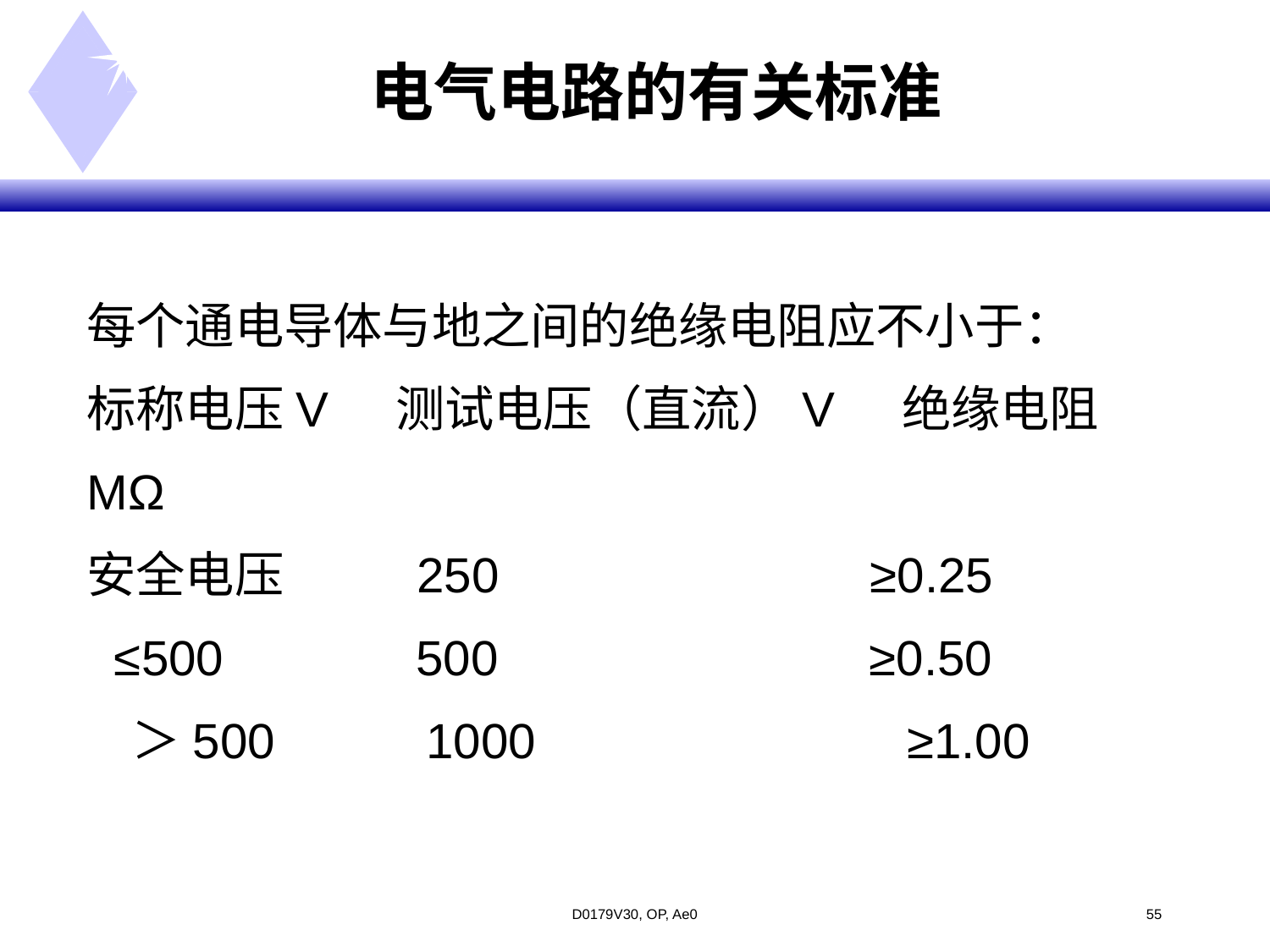

# 电气电路的有关标准
每个通电导体与地之间的绝缘电阻应不小于：
标称电压V    测试电压（直流）V    绝缘电阻MΩ
安全电压           250                           ≥0.25
  ≤500              500                           ≥0.50
   ＞500           1000                           ≥1.00
D0179V30, OP, Ae0
55